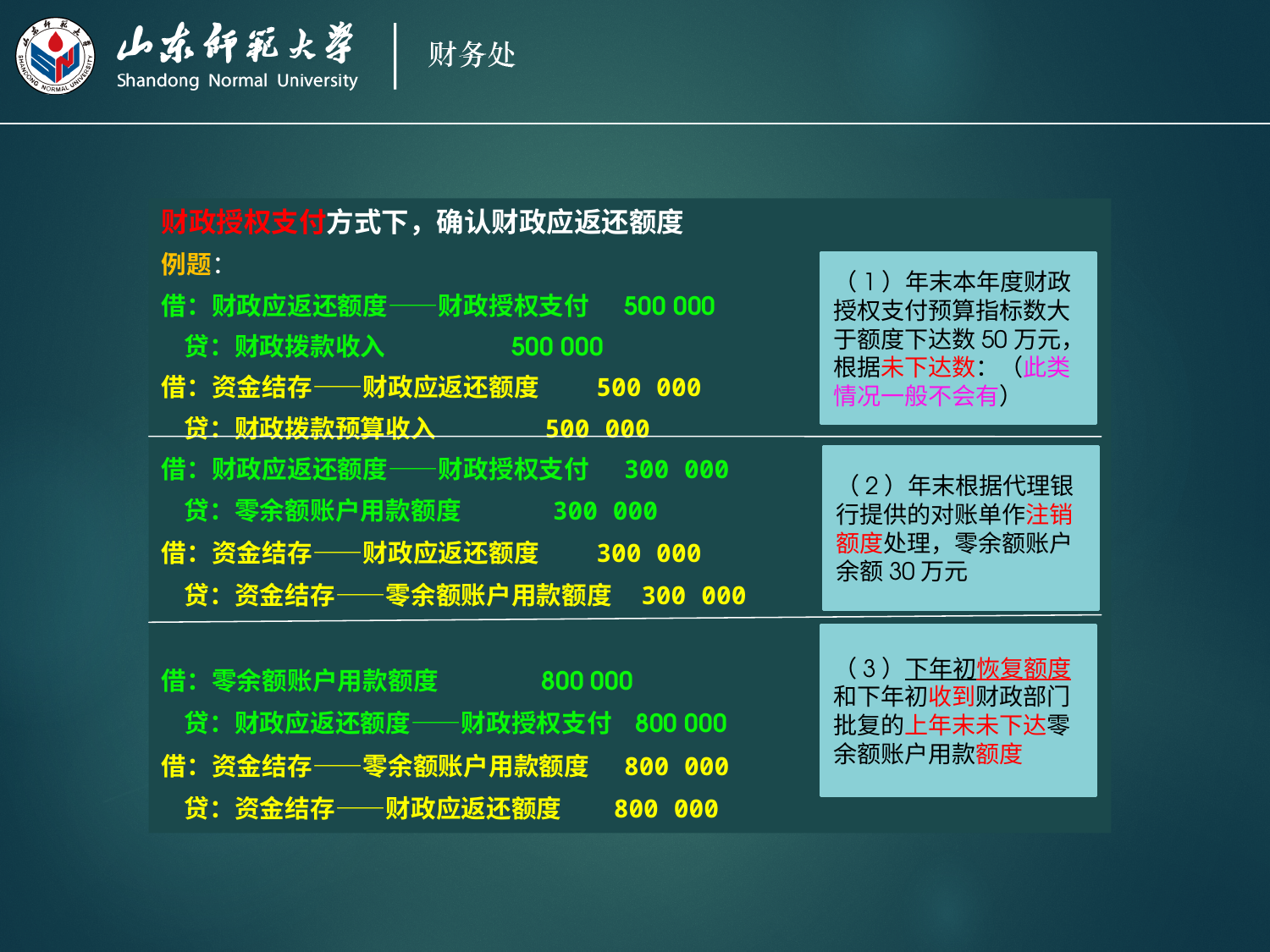

财政授权支付方式下，确认财政应返还额度
例题：
借：财政应返还额度——财政授权支付     500 000
   贷：财政拨款收入                     500 000
借：资金结存——财政应返还额度         500 000
   贷：财政拨款预算收入                  500 000
借：财政应返还额度——财政授权支付     300 000
   贷：零余额账户用款额度               300 000
借：资金结存——财政应返还额度         300 000
   贷：资金结存——零余额账户用款额度    300 000

借：零余额账户用款额度                 800 000
   贷：财政应返还额度——财政授权支付   800 000
借：资金结存——零余额账户用款额度     800 000
   贷：资金结存——财政应返还额度        800 000

（1）年末本年度财政授权支付预算指标数大于额度下达数50万元，根据未下达数：（此类情况一般不会有）
（2）年末根据代理银行提供的对账单作注销额度处理，零余额账户余额30万元
（3）下年初恢复额度和下年初收到财政部门批复的上年末未下达零余额账户用款额度